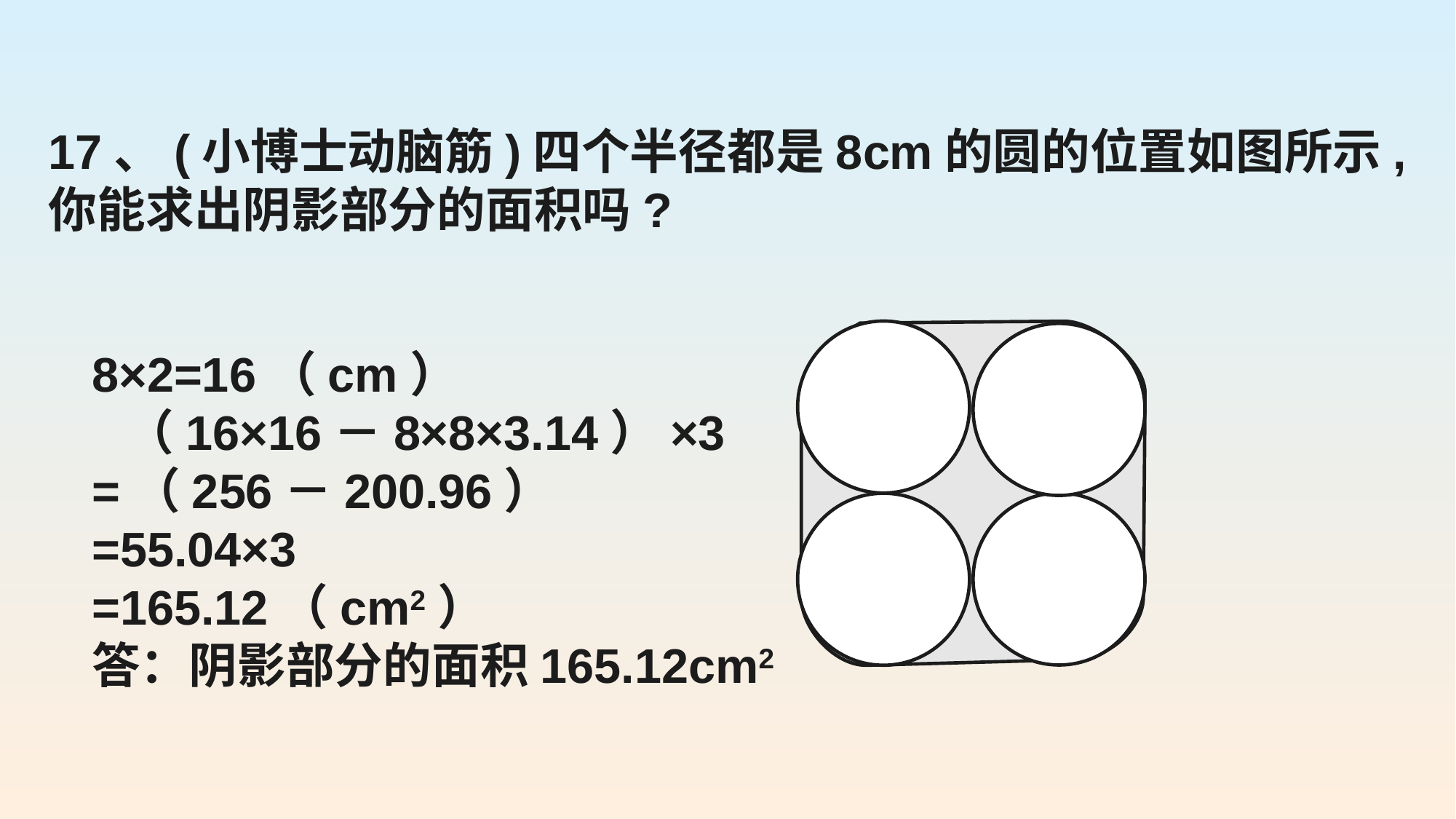

17、(小博士动脑筋)四个半径都是8cm的圆的位置如图所示,你能求出阴影部分的面积吗?

8×2=16（cm）
  （16×16－8×8×3.14）×3
=（256－200.96）
=55.04×3
=165.12（cm2）
答：阴影部分的面积165.12cm2